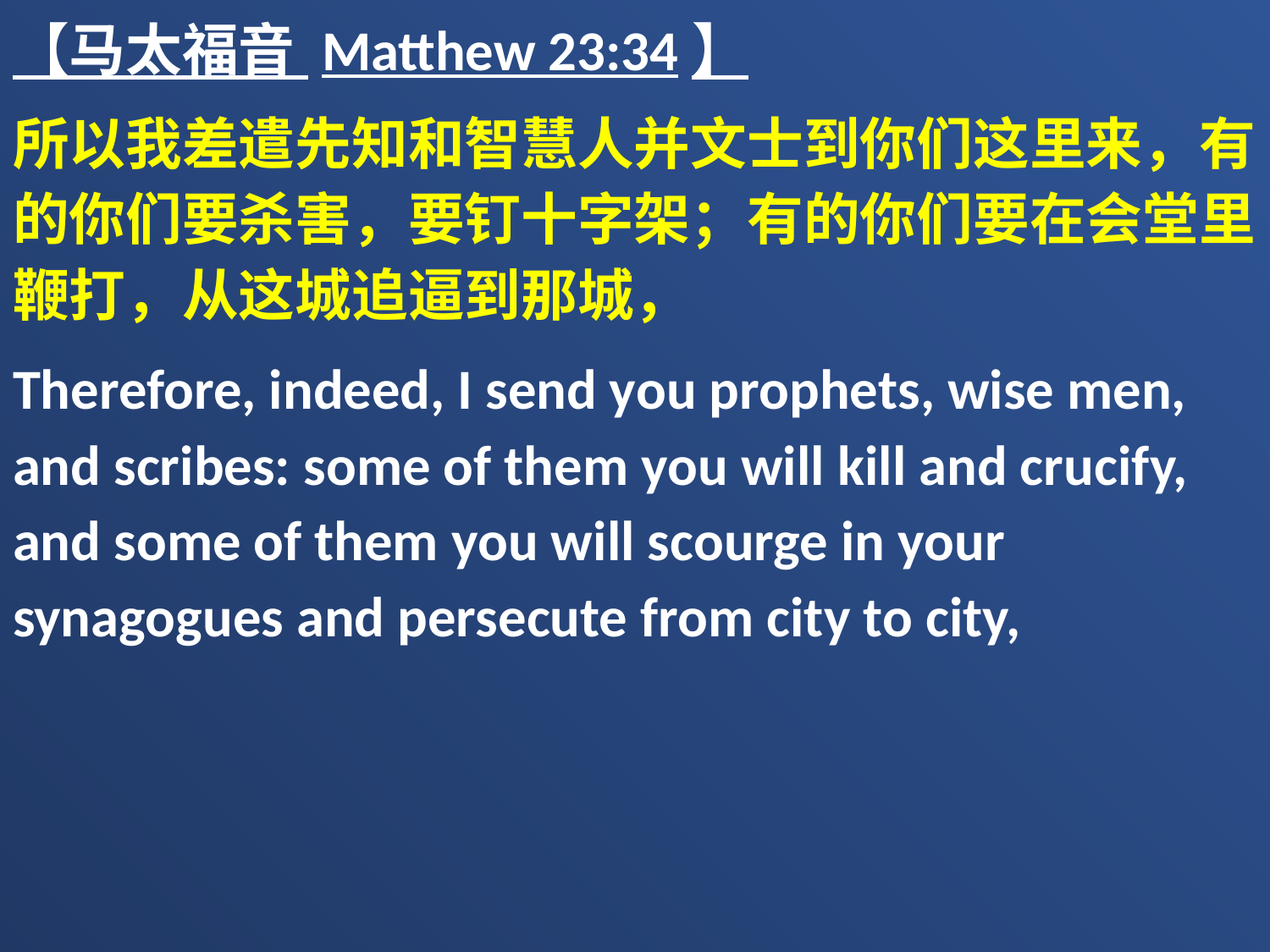

【马太福音 Matthew 23:34】
所以我差遣先知和智慧人并文士到你们这里来，有的你们要杀害，要钉十字架；有的你们要在会堂里鞭打，从这城追逼到那城，
Therefore, indeed, I send you prophets, wise men, and scribes: some of them you will kill and crucify, and some of them you will scourge in your synagogues and persecute from city to city,